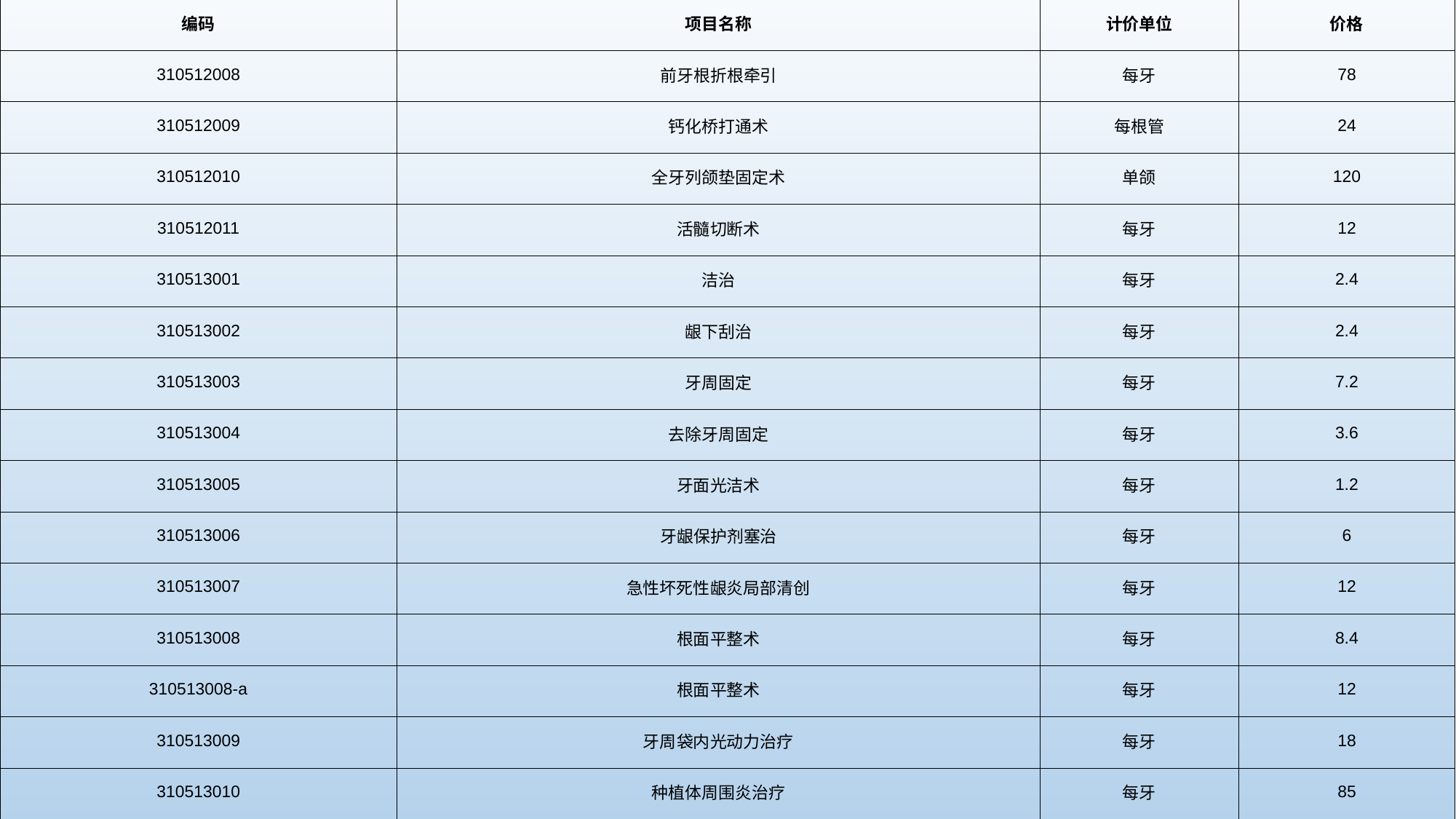

| 编码 | 项目名称 | 计价单位 | 价格 |
| --- | --- | --- | --- |
| 310512008 | 前牙根折根牵引 | 每牙 | 78 |
| 310512009 | 钙化桥打通术 | 每根管 | 24 |
| 310512010 | 全牙列颌垫固定术 | 单颌 | 120 |
| 310512011 | 活髓切断术 | 每牙 | 12 |
| 310513001 | 洁治 | 每牙 | 2.4 |
| 310513002 | 龈下刮治 | 每牙 | 2.4 |
| 310513003 | 牙周固定 | 每牙 | 7.2 |
| 310513004 | 去除牙周固定 | 每牙 | 3.6 |
| 310513005 | 牙面光洁术 | 每牙 | 1.2 |
| 310513006 | 牙龈保护剂塞治 | 每牙 | 6 |
| 310513007 | 急性坏死性龈炎局部清创 | 每牙 | 12 |
| 310513008 | 根面平整术 | 每牙 | 8.4 |
| 310513008-a | 根面平整术 | 每牙 | 12 |
| 310513009 | 牙周袋内光动力治疗 | 每牙 | 18 |
| 310513010 | 种植体周围炎治疗 | 每牙 | 85 |